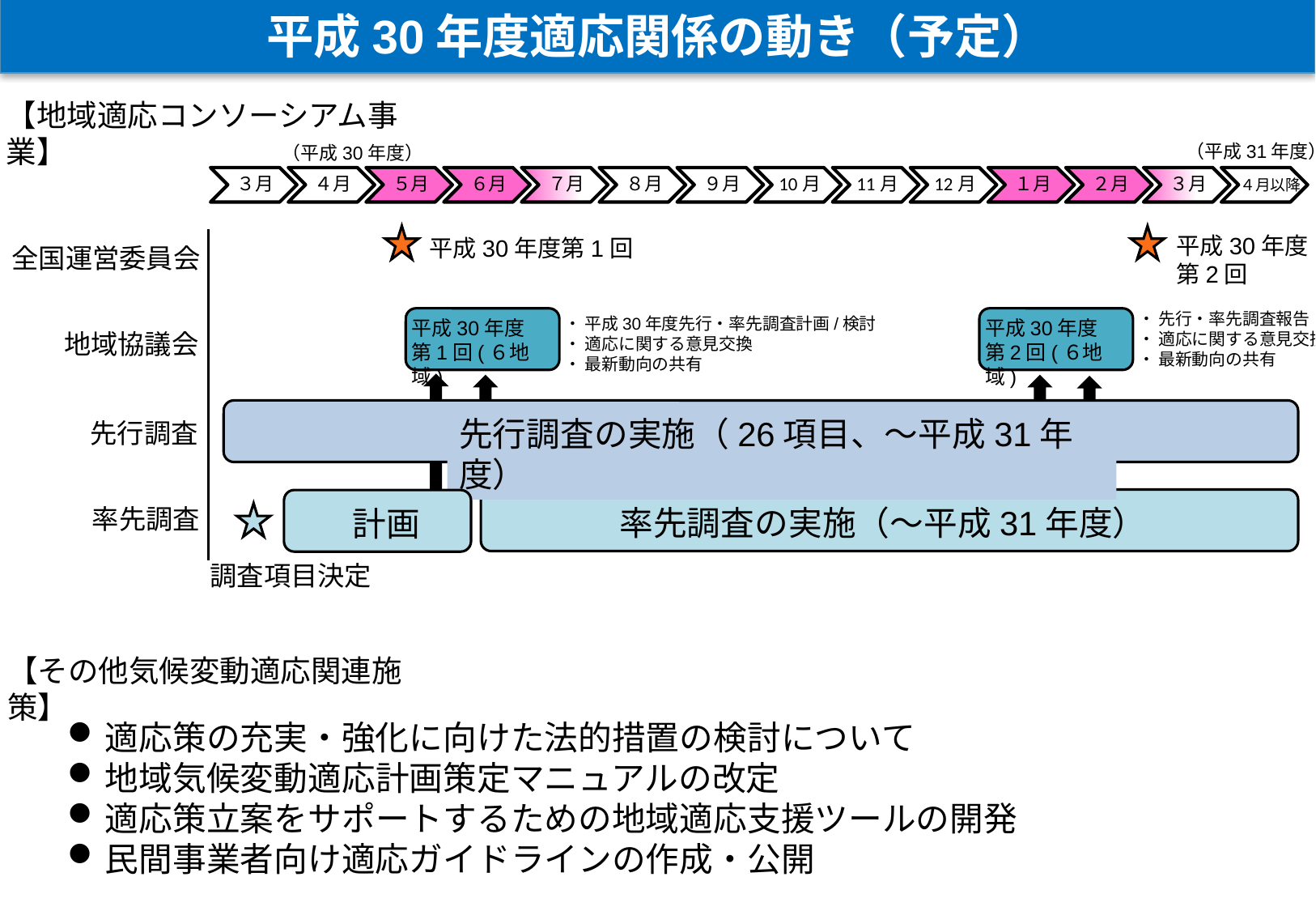

平成30年度適応関係の動き（予定）
【地域適応コンソーシアム事業】
（平成31年度）
（平成30年度）
３月
４月
５月
６月
７月
８月
９月
10月
11月
12月
１月
２月
３月

４月以降
平成30年度第2回

平成30年度第1回
全国運営委員会
・ 先行・率先調査報告
・ 適応に関する意見交換
・ 最新動向の共有
・ 平成30年度先行・率先調査計画/検討
・ 適応に関する意見交換
・ 最新動向の共有

平成30年度
第1回(６地域)

平成30年度
第2回(６地域)
地域協議会

先行調査の実施（26項目、～平成31年度）
先行調査

率先調査の実施（～平成31年度）

計画
率先調査

調査項目決定
【その他気候変動適応関連施策】
適応策の充実・強化に向けた法的措置の検討について
地域気候変動適応計画策定マニュアルの改定
適応策立案をサポートするための地域適応支援ツールの開発
民間事業者向け適応ガイドラインの作成・公開